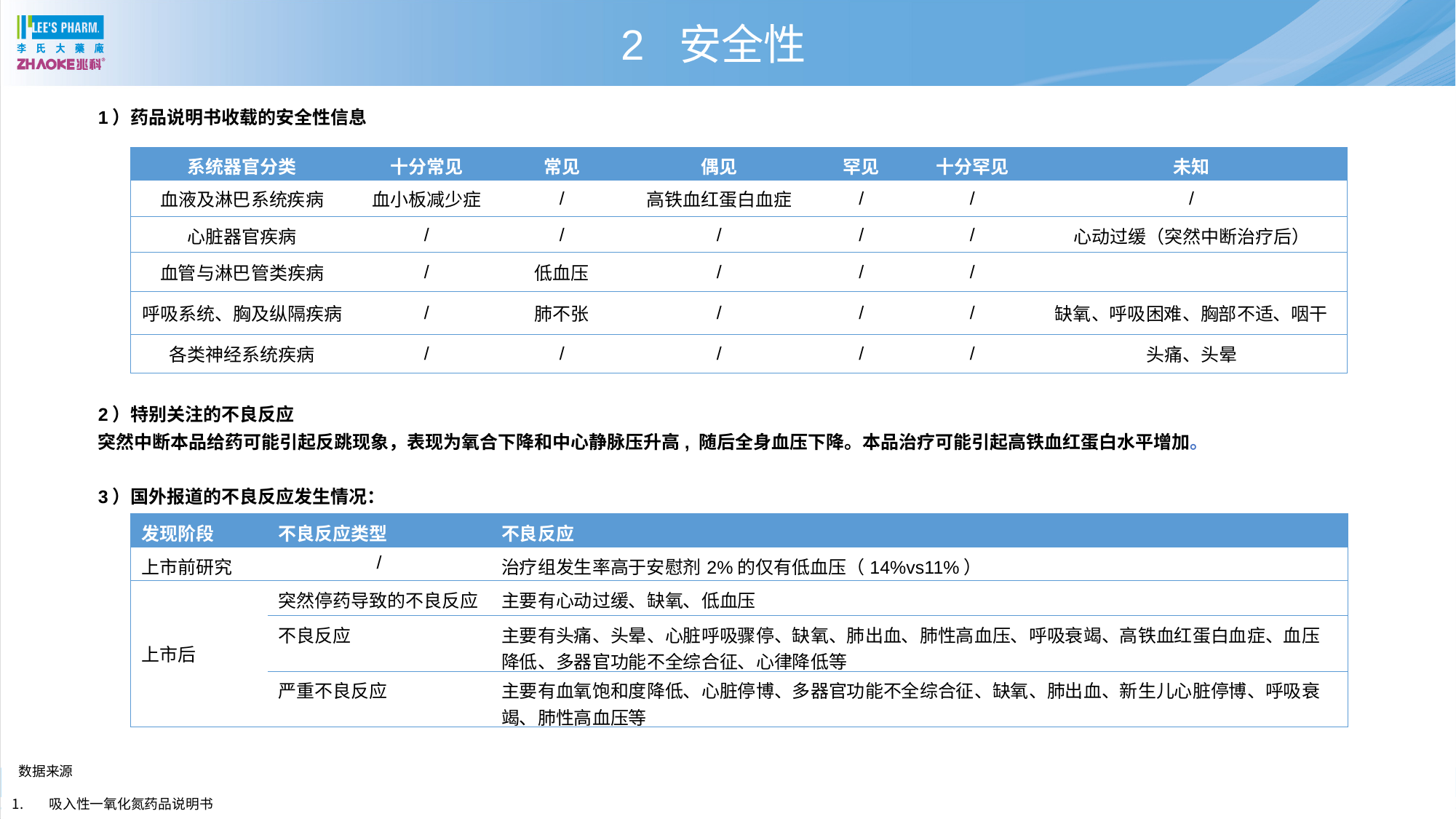

2  安全性
1）药品说明书收载的安全性信息

2）特别关注的不良反应
突然中断本品给药可能引起反跳现象，表现为氧合下降和中心静脉压升高, 随后全身血压下降。本品治疗可能引起高铁血红蛋白水平增加。

3）国外报道的不良反应发生情况：

| 系统器官分类 | 十分常见 | 常见 | 偶见 | 罕见 | 十分罕见 | 未知 |
| --- | --- | --- | --- | --- | --- | --- |
| 血液及淋巴系统疾病 | 血小板减少症 | / | 高铁血红蛋白血症 | / | / | / |
| 心脏器官疾病 | / | / | / | / | / | 心动过缓（突然中断治疗后） |
| 血管与淋巴管类疾病 | / | 低血压 | / | / | / |  |
| 呼吸系统、胸及纵隔疾病 | / | 肺不张 | / | / | / | 缺氧、呼吸困难、胸部不适、咽干 |
| 各类神经系统疾病 | / | / | / | / | / | 头痛、头晕 |
02
| 发现阶段 | 不良反应类型 | 不良反应 |
| --- | --- | --- |
| 上市前研究 | / | 治疗组发生率高于安慰剂2%的仅有低血压（14%vs11%） |
| 上市后 | 突然停药导致的不良反应 | 主要有心动过缓、缺氧、低血压 |
|  | 不良反应 | 主要有头痛、头晕、心脏呼吸骤停、缺氧、肺出血、肺性高血压、呼吸衰竭、高铁血红蛋白血症、血压降低、多器官功能不全综合征、心律降低等 |
|  | 严重不良反应 | 主要有血氧饱和度降低、心脏停博、多器官功能不全综合征、缺氧、肺出血、新生儿心脏停博、呼吸衰竭、肺性高血压等 |

 数据来源

  吸入性一氧化氮药品说明书